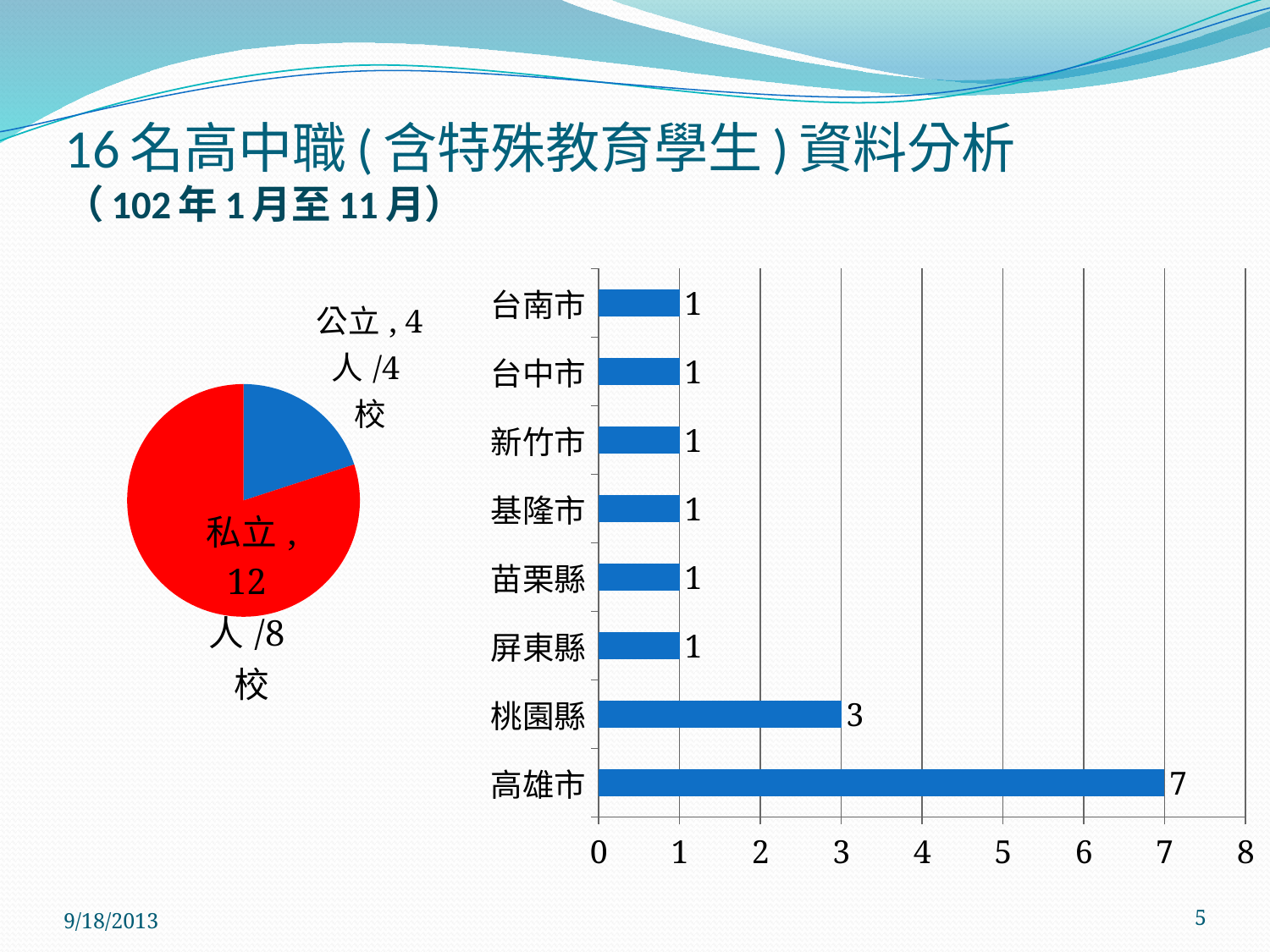

# 16名高中職(含特殊教育學生)資料分析                （102年1月至11月）

### Chart

| Category | 數列 1 |
|---|---|
| 高雄市 | 7.0 |
| 桃園縣 | 3.0 |
| 屏東縣 | 1.0 |
| 苗栗縣 | 1.0 |
| 基隆市 | 1.0 |
| 新竹市 | 1.0 |
| 台中市 | 1.0 |
| 台南市 | 1.0 |

### Chart

| Category | 人數 |
|---|---|
| 公立 | 3.0 |
| 私立 | 12.0 |
9/18/2013
5